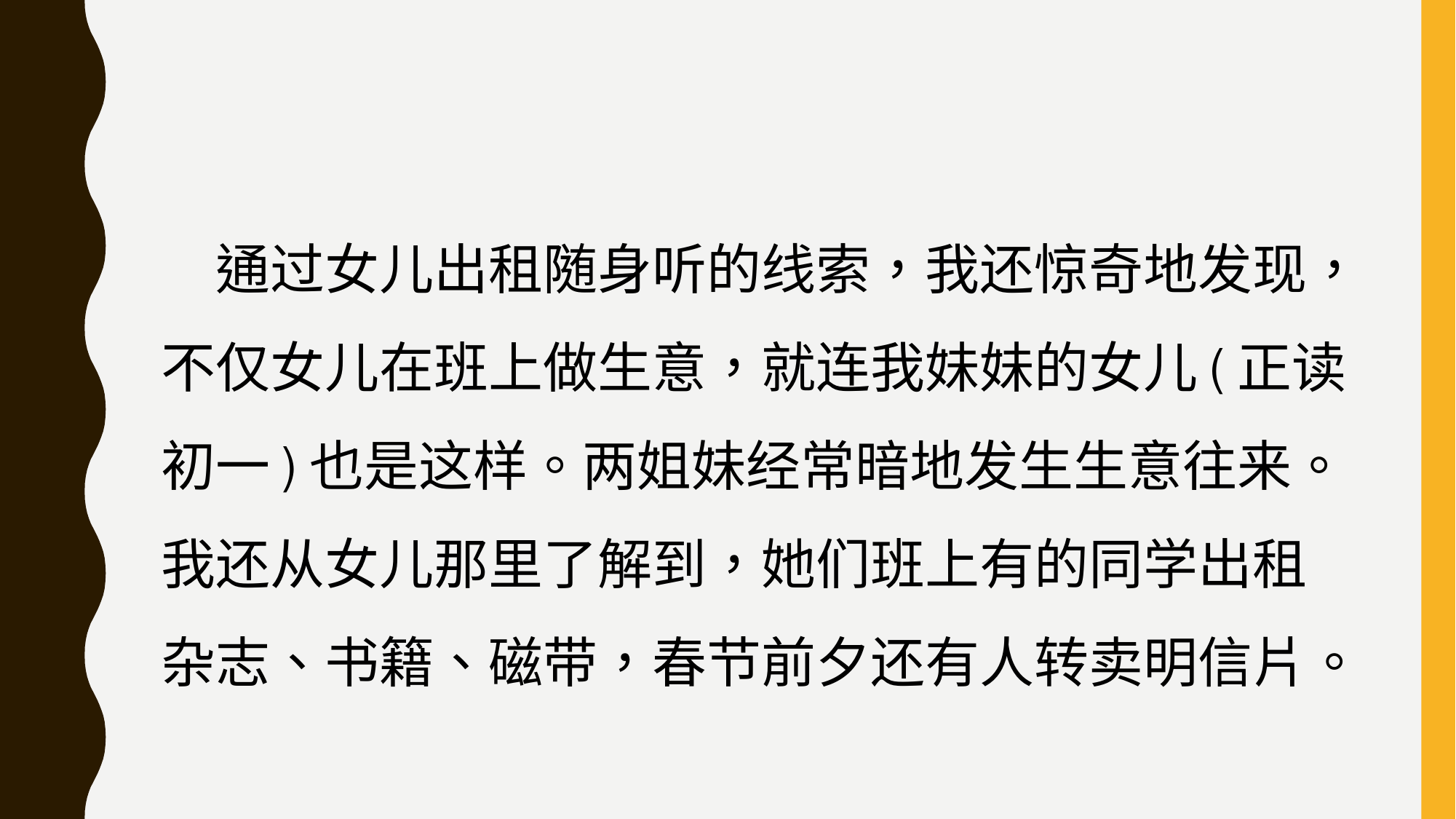

通过女儿出租随身听的线索，我还惊奇地发现，不仅女儿在班上做生意，就连我妹妹的女儿(正读初一)也是这样。两姐妹经常暗地发生生意往来。我还从女儿那里了解到，她们班上有的同学出租杂志、书籍、磁带，春节前夕还有人转卖明信片。